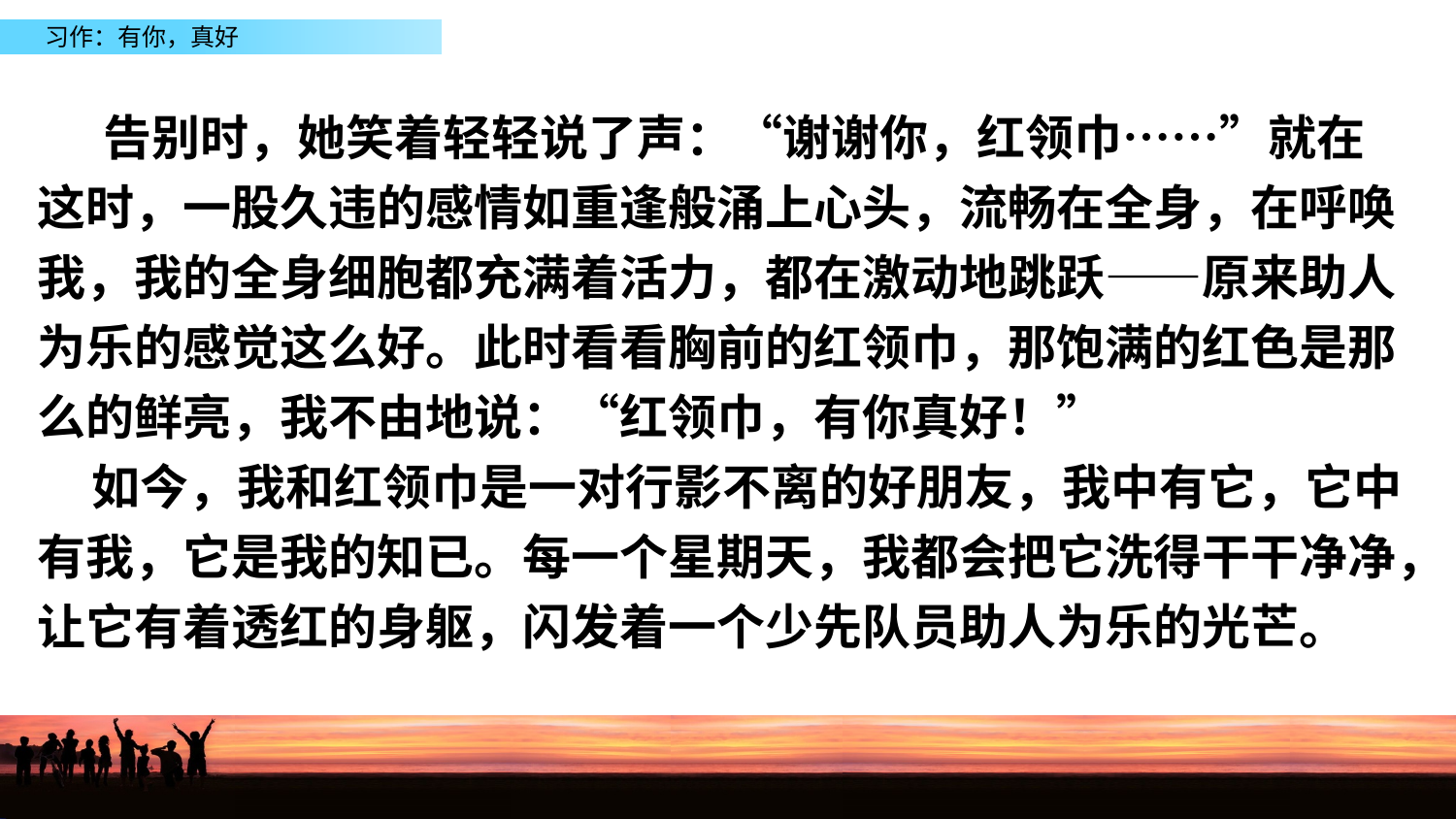

告别时，她笑着轻轻说了声：“谢谢你，红领巾……”就在这时，一股久违的感情如重逢般涌上心头，流畅在全身，在呼唤我，我的全身细胞都充满着活力，都在激动地跳跃——原来助人为乐的感觉这么好。此时看看胸前的红领巾，那饱满的红色是那么的鲜亮，我不由地说：“红领巾，有你真好！”
     如今，我和红领巾是一对行影不离的好朋友，我中有它，它中有我，它是我的知已。每一个星期天，我都会把它洗得干干净净，让它有着透红的身躯，闪发着一个少先队员助人为乐的光芒。